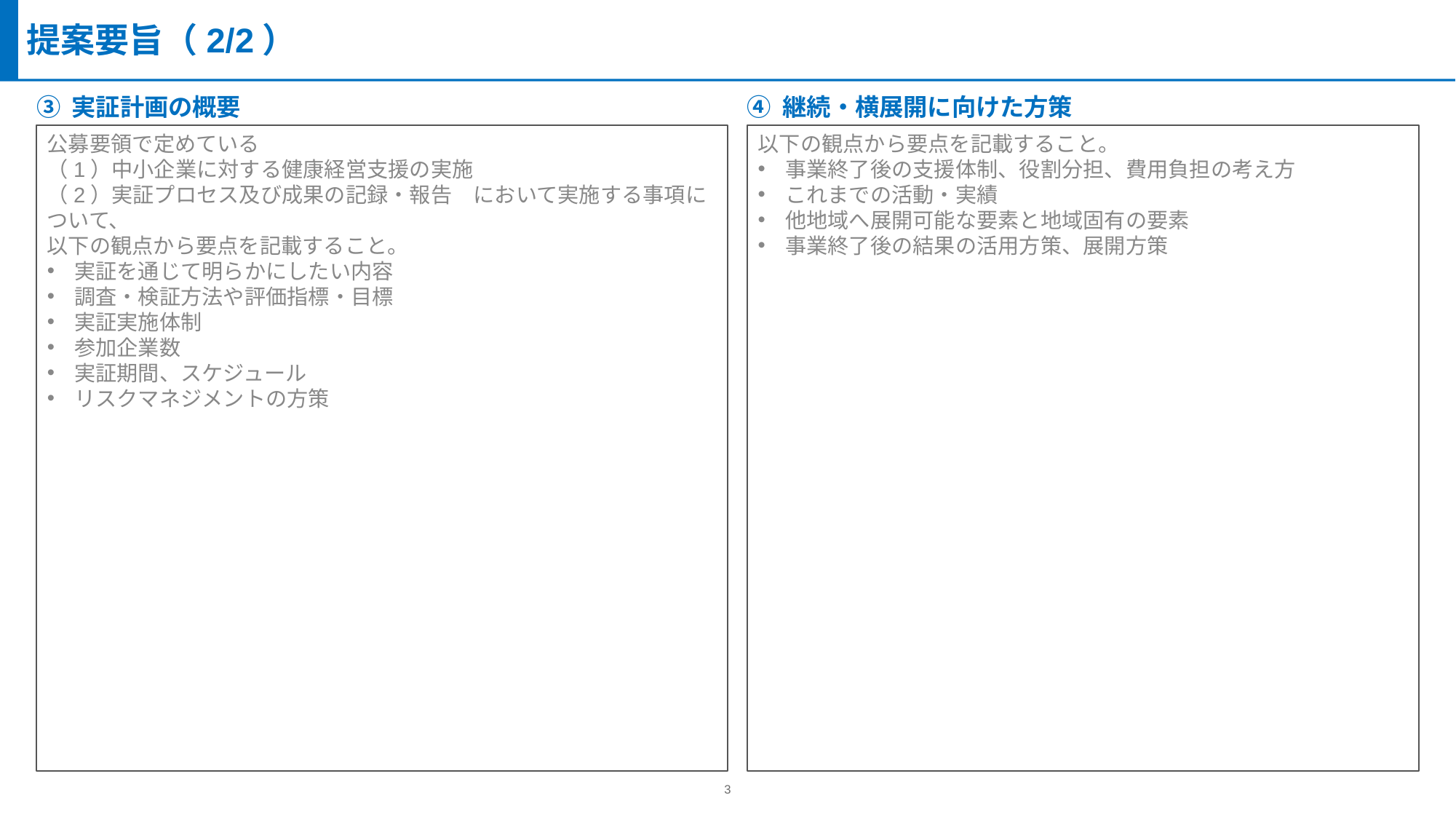

提案要旨（2/2）

③ 実証計画の概要
④ 継続・横展開に向けた方策
公募要領で定めている
（1）中小企業に対する健康経営支援の実施
（2）実証プロセス及び成果の記録・報告　において実施する事項について、
以下の観点から要点を記載すること。
実証を通じて明らかにしたい内容
調査・検証方法や評価指標・目標
実証実施体制
参加企業数
実証期間、スケジュール
リスクマネジメントの方策
以下の観点から要点を記載すること。
事業終了後の支援体制、役割分担、費用負担の考え方
これまでの活動・実績
他地域へ展開可能な要素と地域固有の要素
事業終了後の結果の活用方策、展開方策